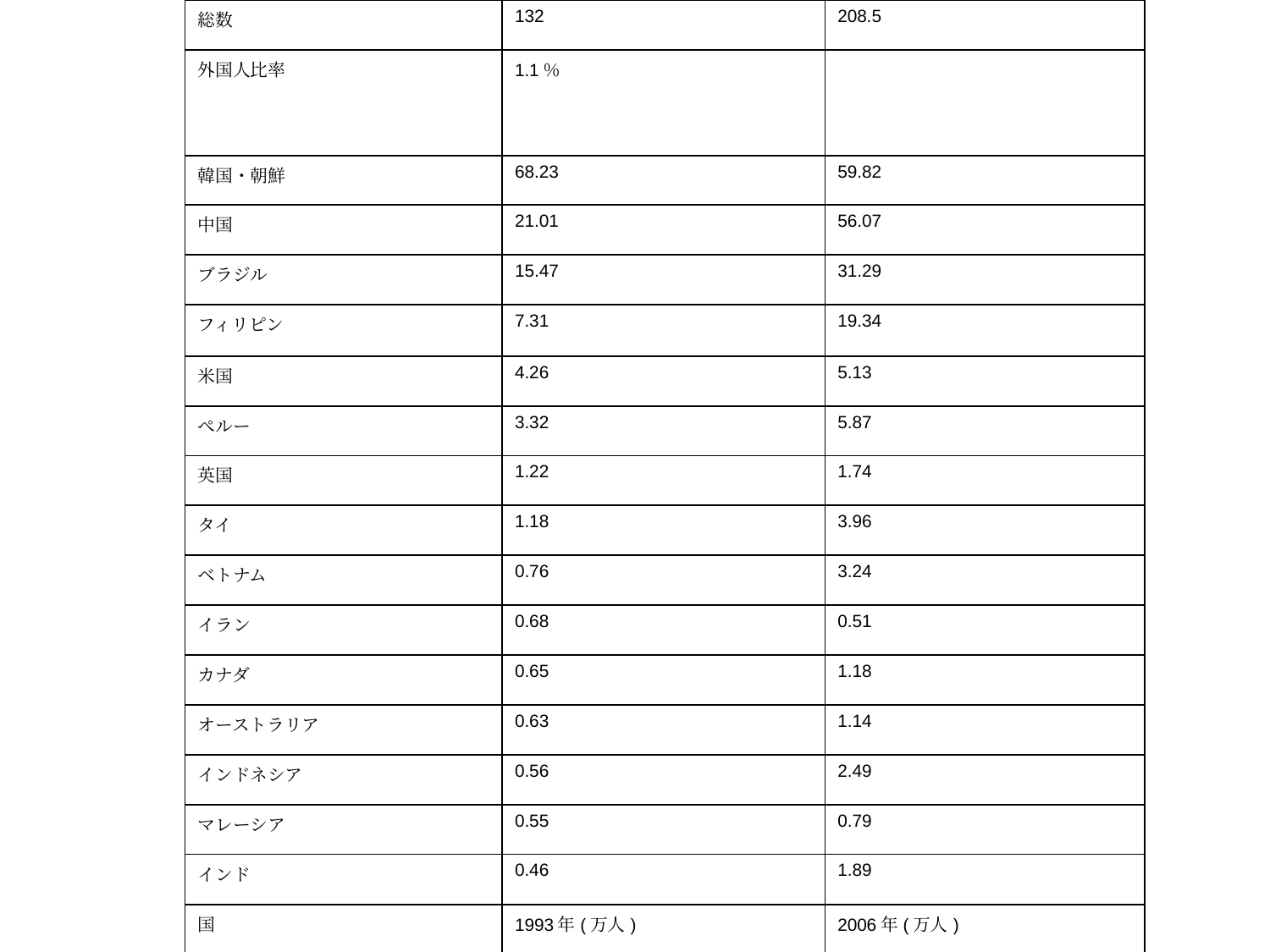

| 総数 | 132 | 208.5 |
| --- | --- | --- |
| 外国人比率 | 1.1％ |  |
| 韓国・朝鮮 | 68.23 | 59.82 |
| 中国 | 21.01 | 56.07 |
| ブラジル | 15.47 | 31.29 |
| フィリピン | 7.31 | 19.34 |
| 米国 | 4.26 | 5.13 |
| ぺルー | 3.32 | 5.87 |
| 英国 | 1.22 | 1.74 |
| タイ | 1.18 | 3.96 |
| ベトナム | 0.76 | 3.24 |
| イラン | 0.68 | 0.51 |
| カナダ | 0.65 | 1.18 |
| オーストラリア | 0.63 | 1.14 |
| インドネシア | 0.56 | 2.49 |
| マレーシア | 0.55 | 0.79 |
| インド | 0.46 | 1.89 |
| 国 | 1993年(万人) | 2006年(万人) |